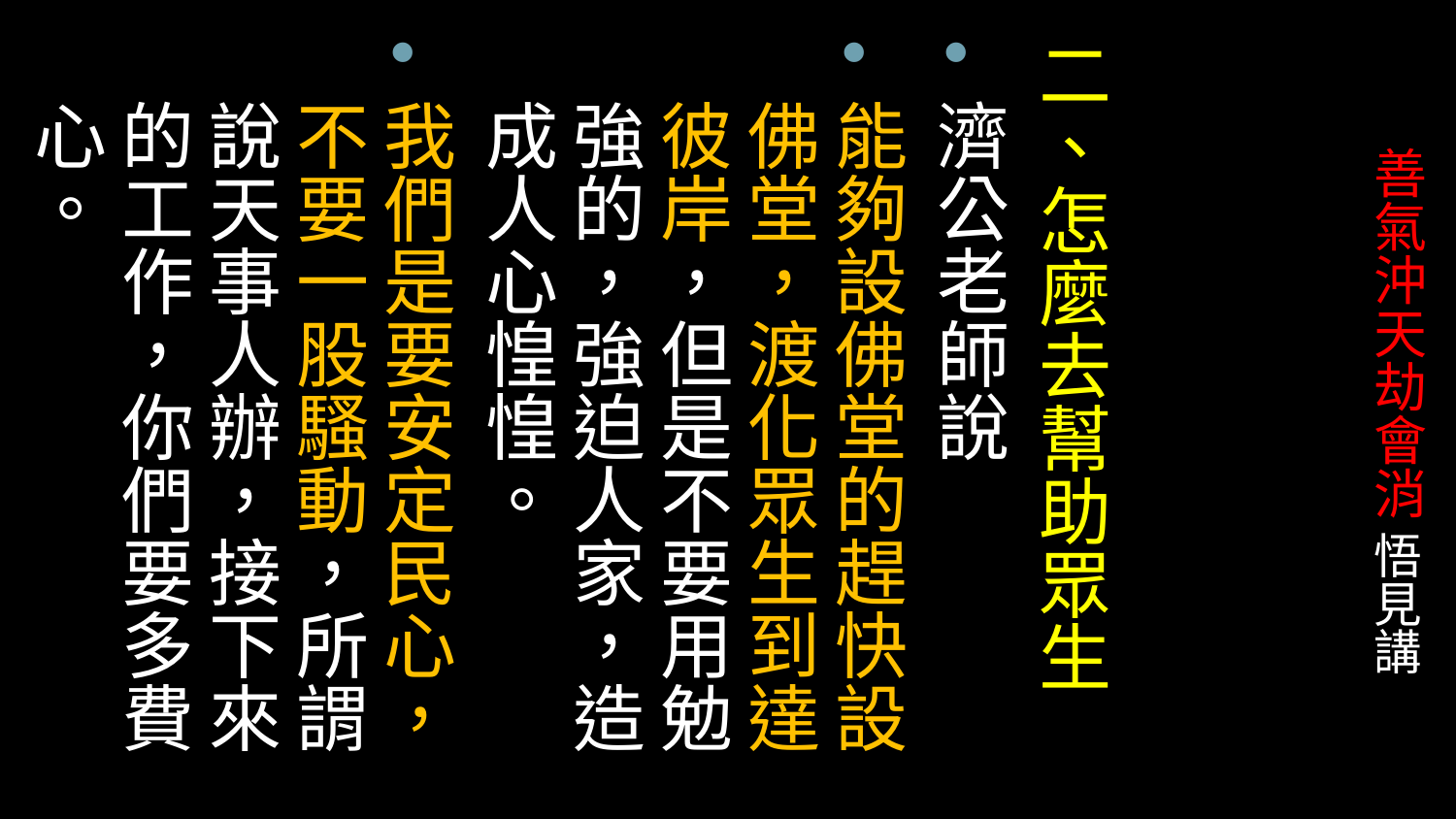

二、怎麼去幫助眾生
濟公老師說
能夠設佛堂的趕快設佛堂，渡化眾生到達彼岸，但是不要用勉強的，強迫人家，造成人心惶惶。
我們是要安定民心，不要一股騷動，所謂說天事人辦，接下來的工作，你們要多費心。
# 善氣沖天劫會消 悟見講